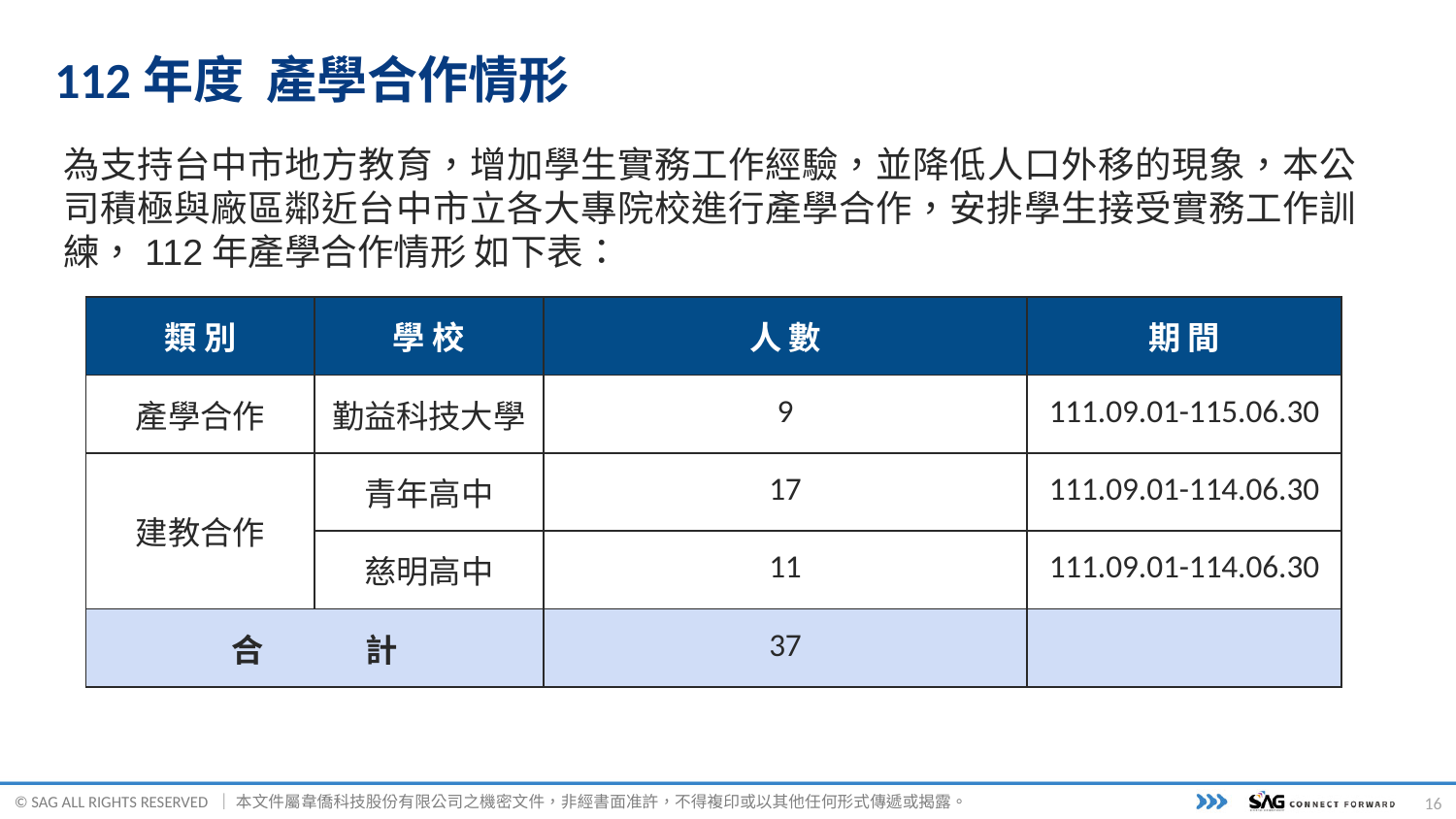

# 112年度  產學合作情形
為支持台中市地方教育，增加學生實務工作經驗，並降低人口外移的現象，本公司積極與廠區鄰近台中市立各大專院校進行產學合作，安排學生接受實務工作訓練，112年產學合作情形 如下表：
| 類 別 | 學 校 | 人 數 | 期 間 |
| --- | --- | --- | --- |
| 產學合作 | 勤益科技大學 | 9 | 111.09.01-115.06.30 |
| 建教合作 | 青年高中 | 17 | 111.09.01-114.06.30 |
|  | 慈明高中 | 11 | 111.09.01-114.06.30 |
| 合 計 |  | 37 |  |